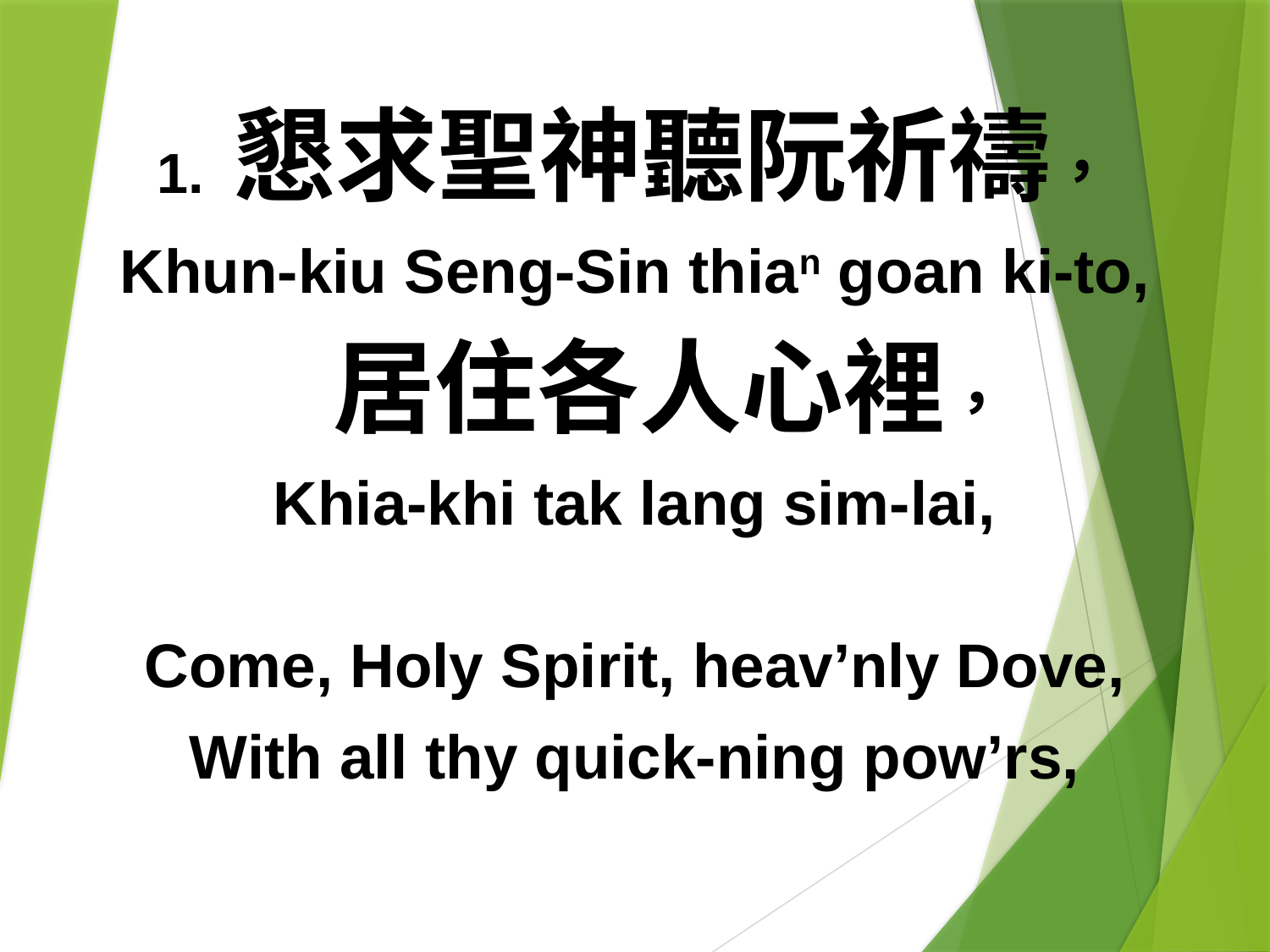

1. 懇求聖神聽阮祈禱，
Khun-kiu Seng-Sin thian goan ki-to,
  居住各人心裡，
Khia-khi tak lang sim-lai,

Come, Holy Spirit, heav’nly Dove,
With all thy quick-ning pow’rs,